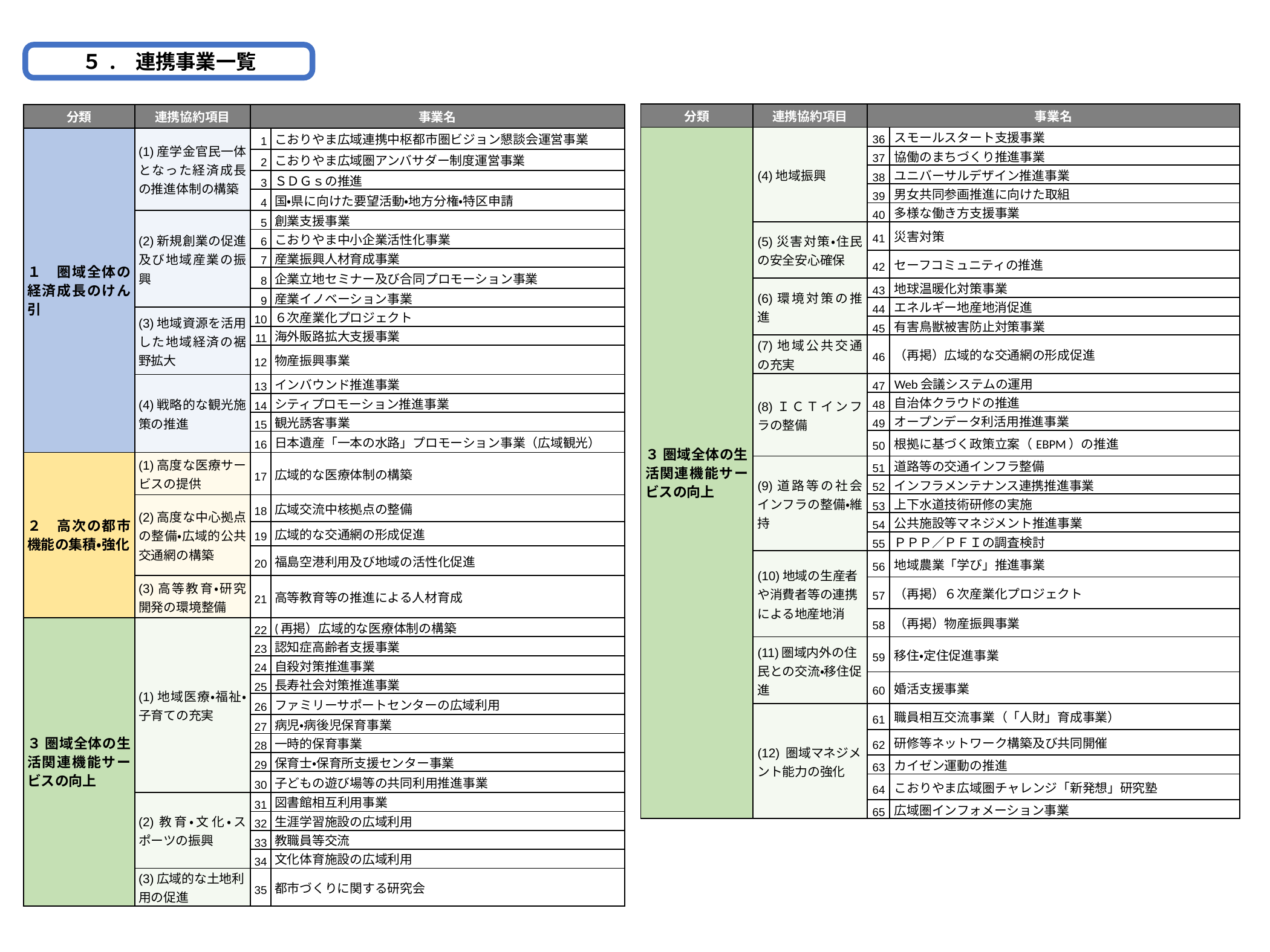

５. 連携事業一覧
| 分類 | 連携協約項目 | 事業名 |  |
| --- | --- | --- | --- |
| ３ 圏域全体の生活関連機能サービスの向上 | (4)地域振興 | 36 | スモールスタート支援事業 |
|  |  | 37 | 協働のまちづくり推進事業 |
|  |  | 38 | ユニバーサルデザイン推進事業 |
|  |  | 39 | 男女共同参画推進に向けた取組 |
|  |  | 40 | 多様な働き方支援事業 |
|  | (5)災害対策・住民の安全安心確保 | 41 | 災害対策 |
|  |  | 42 | セーフコミュニティの推進 |
|  | (6)環境対策の推進 | 43 | 地球温暖化対策事業 |
|  |  | 44 | エネルギー地産地消促進 |
|  |  | 45 | 有害鳥獣被害防止対策事業 |
|  | (7)地域公共交通の充実 | 46 | （再掲）広域的な交通網の形成促進 |
|  | (8)ＩＣＴインフラの整備 | 47 | Web会議システムの運用 |
|  |  | 48 | 自治体クラウドの推進 |
|  |  | 49 | オープンデータ利活用推進事業 |
|  |  | 50 | 根拠に基づく政策立案（EBPM）の推進 |
|  | (9)道路等の社会インフラの整備・維持 | 51 | 道路等の交通インフラ整備 |
|  |  | 52 | インフラメンテナンス連携推進事業 |
|  |  | 53 | 上下水道技術研修の実施 |
|  |  | 54 | 公共施設等マネジメント推進事業 |
|  |  | 55 | ＰＰＰ／ＰＦＩの調査検討 |
|  | (10)地域の生産者や消費者等の連携による地産地消 | 56 | 地域農業「学び」推進事業 |
|  |  | 57 | （再掲）６次産業化プロジェクト |
|  |  | 58 | （再掲）物産振興事業 |
|  | (11)圏域内外の住民との交流・移住促進 | 59 | 移住・定住促進事業 |
|  |  | 60 | 婚活支援事業 |
|  | (12) 圏域マネジメント能力の強化 | 61 | 職員相互交流事業（「人財」育成事業） |
|  |  | 62 | 研修等ネットワーク構築及び共同開催 |
|  |  | 63 | カイゼン運動の推進 |
|  |  | 64 | こおりやま広域圏チャレンジ「新発想」研究塾 |
|  |  | 65 | 広域圏インフォメーション事業 |
| 分類 | 連携協約項目 | 事業名 |  |
| --- | --- | --- | --- |
| １　圏域全体の経済成長のけん引 | (1)産学金官民一体となった経済成長の推進体制の構築 | 1 | こおりやま広域連携中枢都市圏ビジョン懇談会運営事業 |
|  |  | 2 | こおりやま広域圏アンバサダー制度運営事業 |
|  |  | 3 | ＳＤＧｓの推進 |
|  |  | 4 | 国・県に向けた要望活動・地方分権・特区申請 |
|  | (2)新規創業の促進及び地域産業の振興 | 5 | 創業支援事業 |
|  |  | 6 | こおりやま中小企業活性化事業 |
|  |  | 7 | 産業振興人材育成事業 |
|  |  | 8 | 企業立地セミナー及び合同プロモーション事業 |
|  |  | 9 | 産業イノベーション事業 |
|  | (3)地域資源を活用した地域経済の裾野拡大 | 10 | ６次産業化プロジェクト |
|  |  | 11 | 海外販路拡大支援事業 |
|  |  | 12 | 物産振興事業 |
|  | (4)戦略的な観光施策の推進 | 13 | インバウンド推進事業 |
|  |  | 14 | シティプロモーション推進事業 |
|  |  | 15 | 観光誘客事業 |
|  |  | 16 | 日本遺産「一本の水路」プロモーション事業（広域観光） |
| ２　高次の都市機能の集積・強化 | (1)高度な医療サービスの提供 | 17 | 広域的な医療体制の構築 |
|  | (2)高度な中心拠点の整備・広域的公共交通網の構築 | 18 | 広域交流中核拠点の整備 |
|  |  | 19 | 広域的な交通網の形成促進 |
|  |  | 20 | 福島空港利用及び地域の活性化促進 |
|  | (3)高等教育・研究開発の環境整備 | 21 | 高等教育等の推進による人材育成 |
| ３ 圏域全体の生活関連機能サービスの向上 | (1)地域医療・福祉・子育ての充実 | 22 | (再掲）広域的な医療体制の構築 |
|  |  | 23 | 認知症高齢者支援事業 |
|  |  | 24 | 自殺対策推進事業 |
|  |  | 25 | 長寿社会対策推進事業 |
|  |  | 26 | ファミリーサポートセンターの広域利用 |
|  |  | 27 | 病児・病後児保育事業 |
|  |  | 28 | 一時的保育事業 |
|  |  | 29 | 保育士・保育所支援センター事業 |
|  |  | 30 | 子どもの遊び場等の共同利用推進事業 |
|  | (2)教育・文化・スポーツの振興 | 31 | 図書館相互利用事業 |
|  |  | 32 | 生涯学習施設の広域利用 |
|  |  | 33 | 教職員等交流 |
|  |  | 34 | 文化体育施設の広域利用 |
|  | (3)広域的な土地利用の促進 | 35 | 都市づくりに関する研究会 |